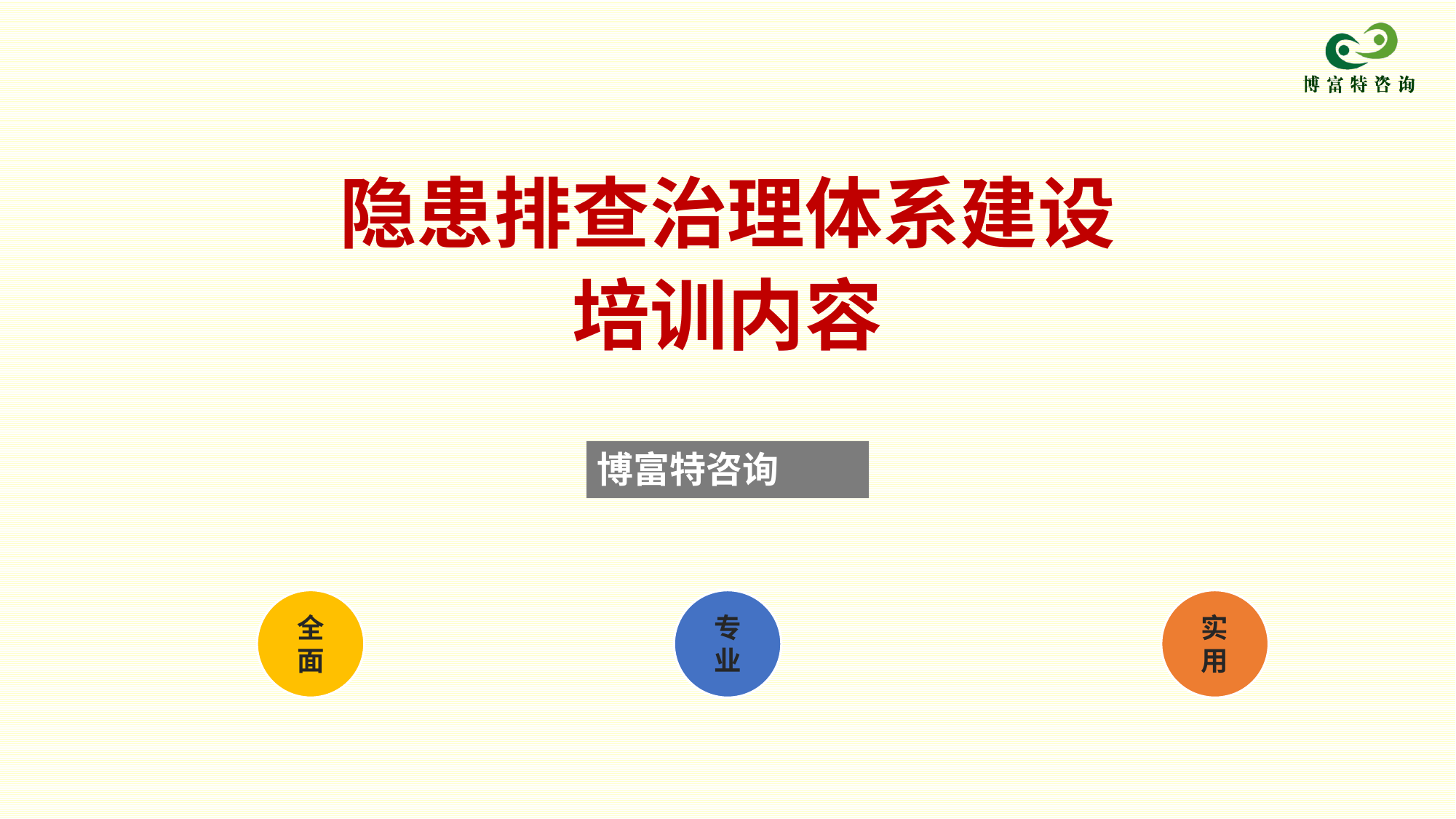

# 隐患排查治理体系建设 培训内容
博富特咨询
全面
专业
实用